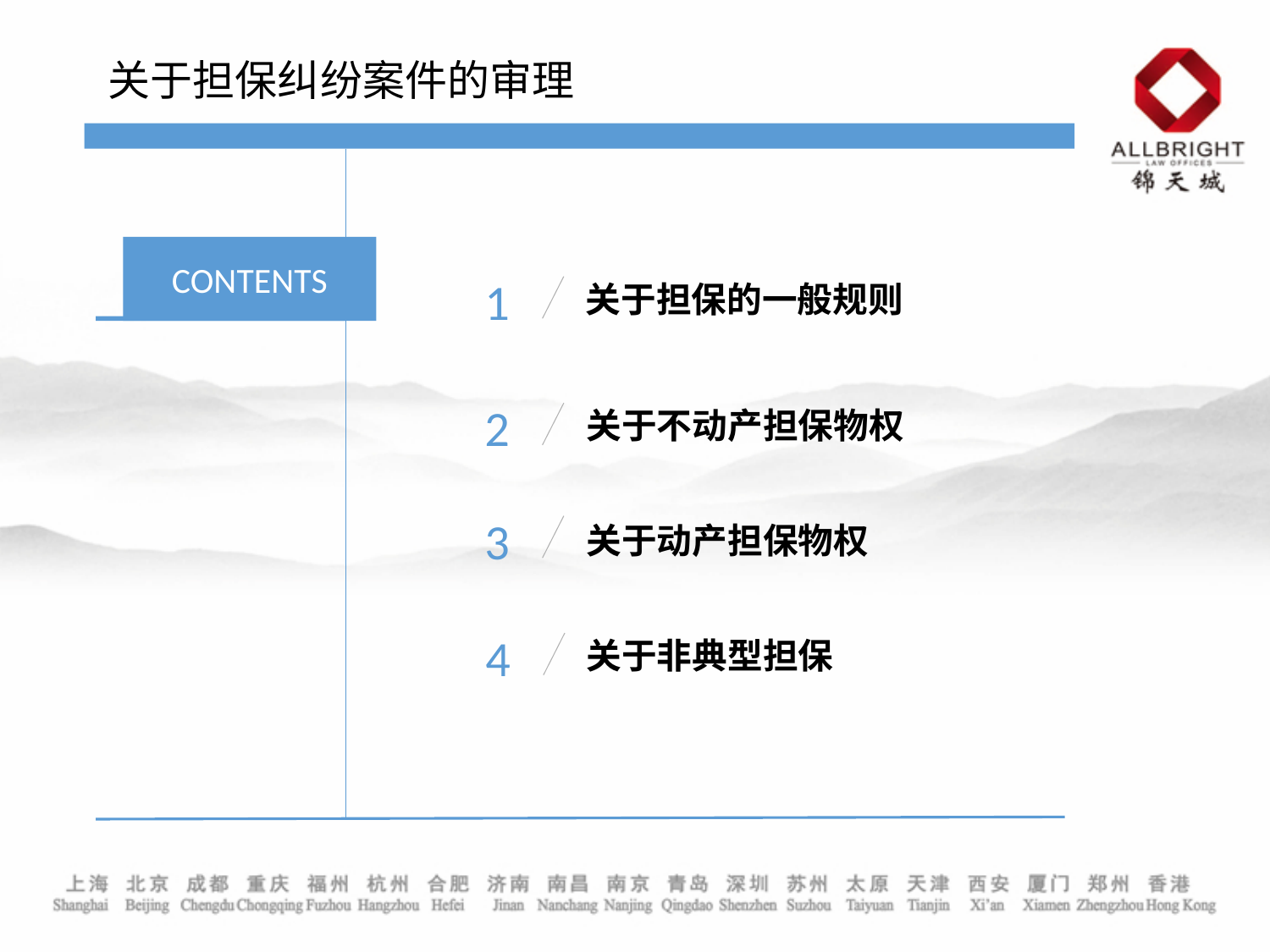

关于担保纠纷案件的审理

CONTENTS
关于担保的一般规则
1

关于不动产担保物权
2
关于动产担保物权
3
关于非典型担保
4